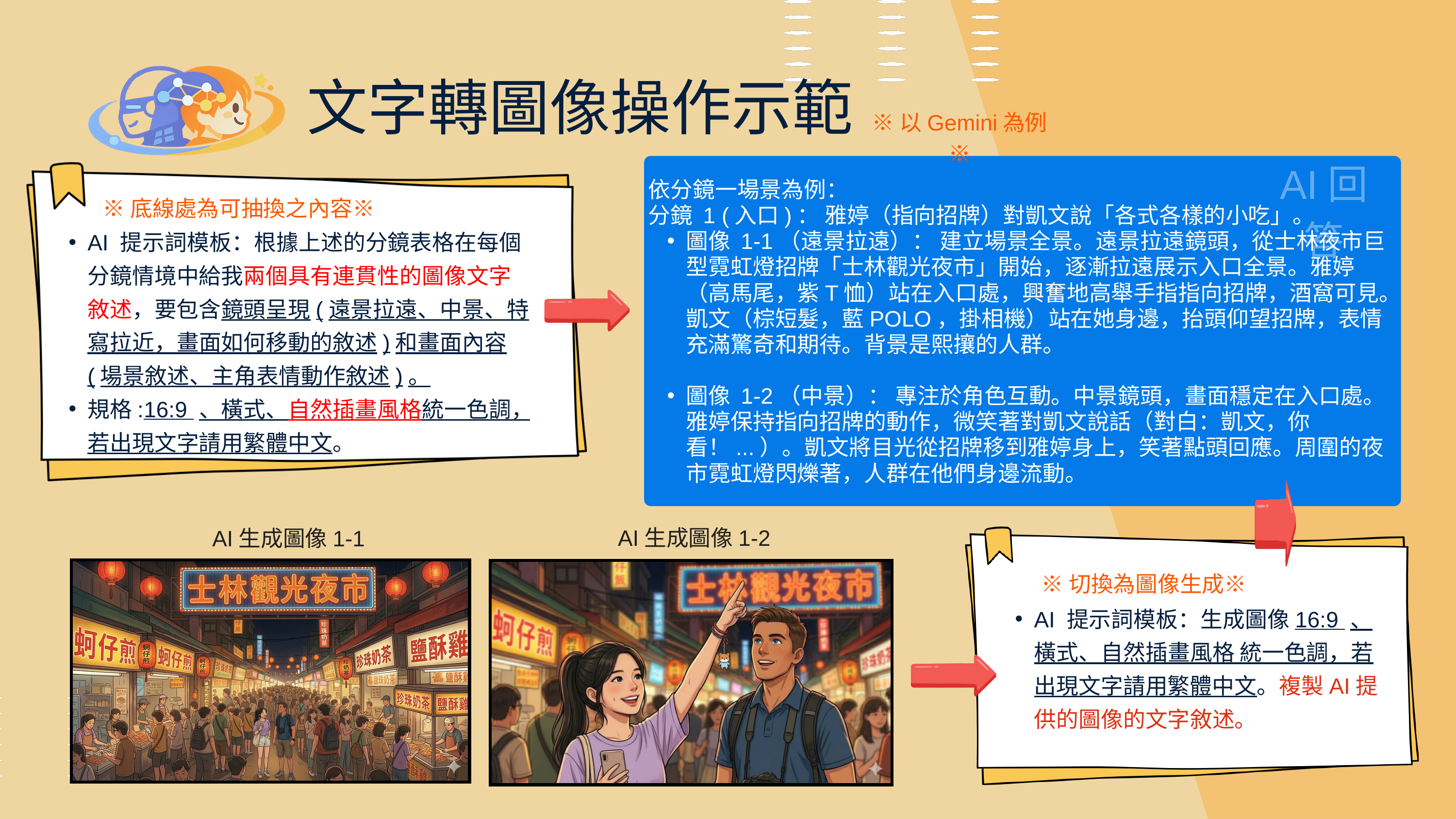

文字轉圖像操作示範
※以Gemini為例※
AI回答

依分鏡一場景為例：
分鏡 1 (入口)： 雅婷（指向招牌）對凱文說「各式各樣的小吃」。
圖像 1-1（遠景拉遠）： 建立場景全景。遠景拉遠鏡頭，從士林夜市巨型霓虹燈招牌「士林觀光夜市」開始，逐漸拉遠展示入口全景。雅婷（高馬尾，紫T恤）站在入口處，興奮地高舉手指指向招牌，酒窩可見。凱文（棕短髮，藍POLO，掛相機）站在她身邊，抬頭仰望招牌，表情充滿驚奇和期待。背景是熙攘的人群。

圖像 1-2（中景）： 專注於角色互動。中景鏡頭，畫面穩定在入口處。雅婷保持指向招牌的動作，微笑著對凱文說話（對白：凱文，你看！...）。凱文將目光從招牌移到雅婷身上，笑著點頭回應。周圍的夜市霓虹燈閃爍著，人群在他​​們身邊流動。

※底線處為可抽換之內容※
AI 提示詞模板：根據上述的分鏡表格在每個分鏡情境中給我兩個具有連貫性的圖像文字敘述，要包含鏡頭呈現(遠景拉遠、中景、特寫拉近，畫面如何移動的敘述)和畫面內容(場景敘述、主角表情動作敘述)。
規格:16:9 、橫式、自然插畫風格統一色調，若出現文字請用繁體中文。

AI生成圖像1-2
AI生成圖像1-1

※切換為圖像生成※
AI 提示詞模板：生成圖像16:9 、橫式、自然插畫風格 統一色調，若出現文字請用繁體中文。複製AI提供的圖像的文字敘述。